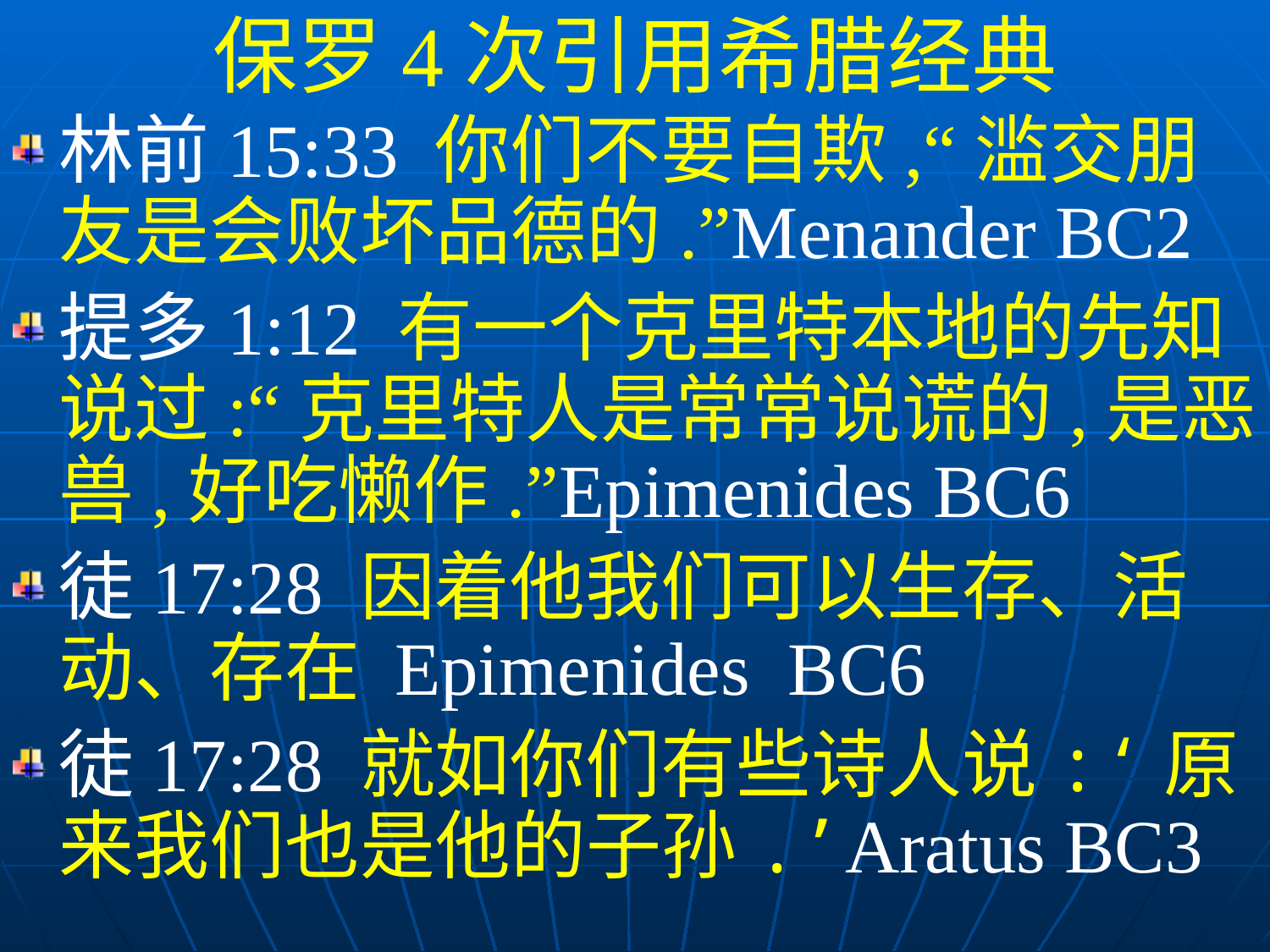

保罗4次引用希腊经典
林前15:33 你们不要自欺,“滥交朋友是会败坏品德的.”Menander BC2
提多1:12 有一个克里特本地的先知说过:“克里特人是常常说谎的,是恶兽,好吃懒作.”Epimenides BC6
徒17:28 因着他我们可以生存、活动、存在 Epimenides  BC6
徒17:28 就如你们有些诗人说:‘原来我们也是他的子孙.’Aratus BC3